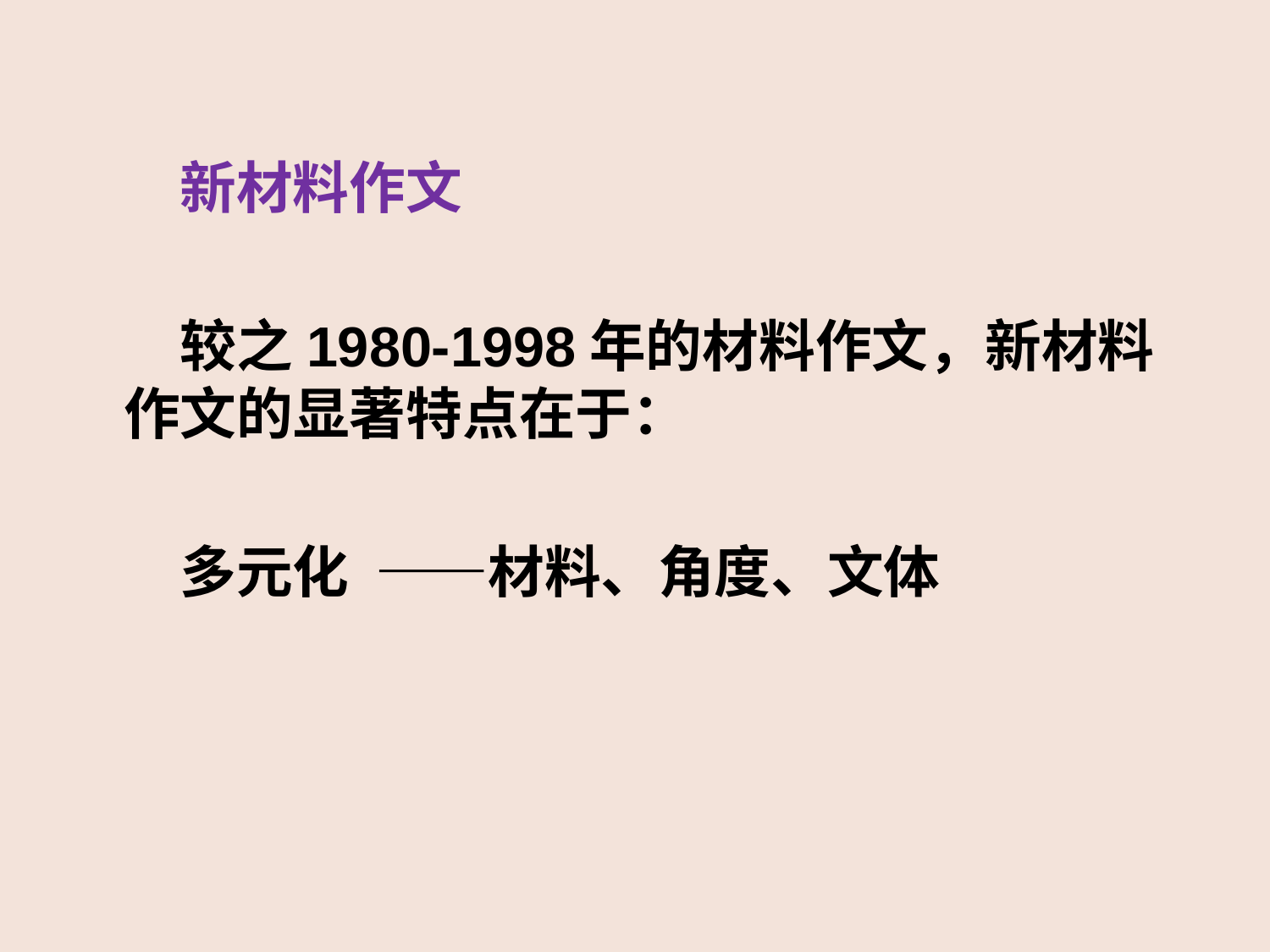

新材料作文

       较之1980-1998年的材料作文，新材料作文的显著特点在于：

       多元化  ——材料、角度、文体